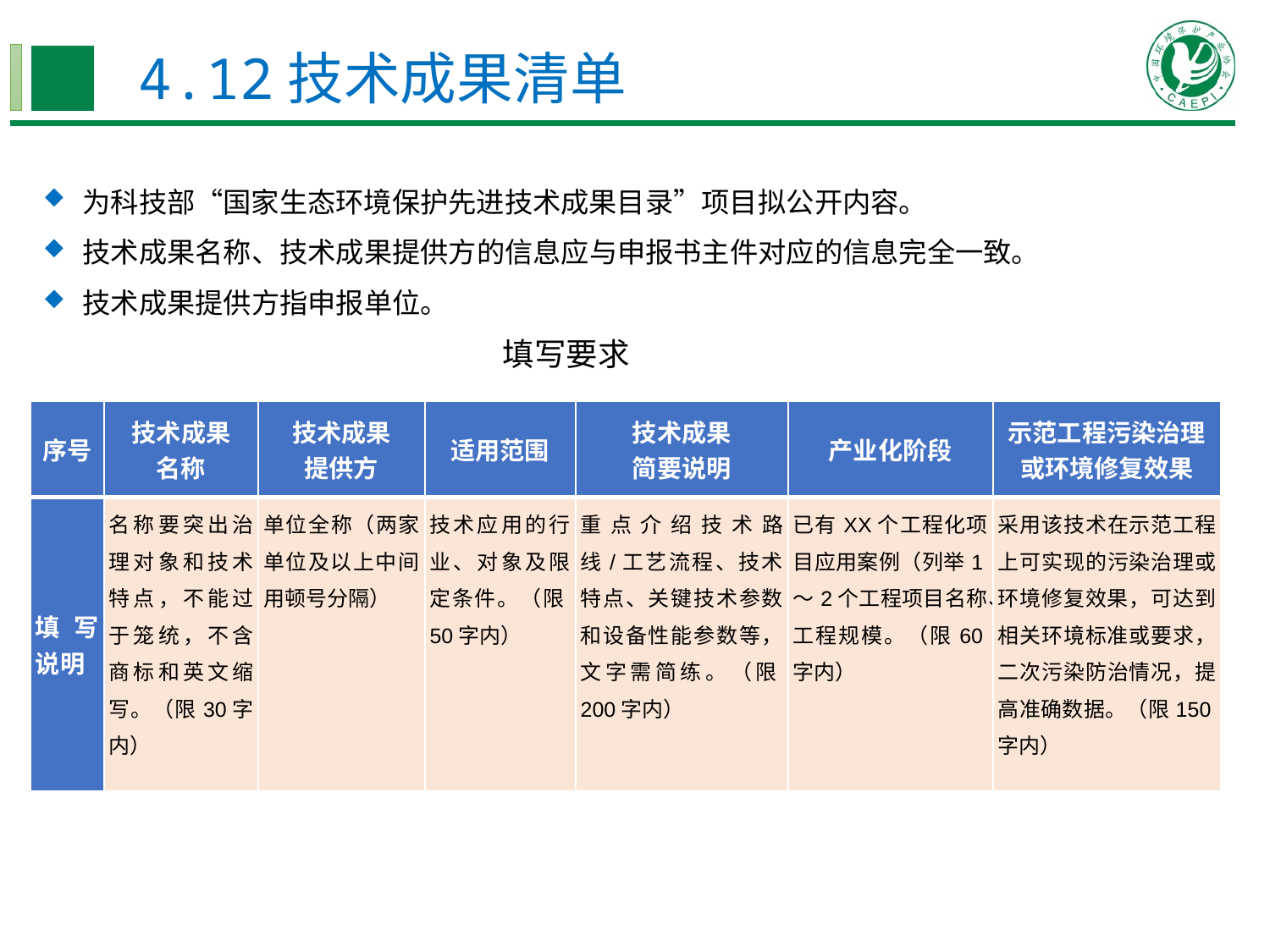

# 4.12技术成果清单
为科技部“国家生态环境保护先进技术成果目录”项目拟公开内容。
技术成果名称、技术成果提供方的信息应与申报书主件对应的信息完全一致。
技术成果提供方指申报单位。
填写要求
| 序号 | 技术成果 名称 | 技术成果 提供方 | 适用范围 | 技术成果 简要说明 | 产业化阶段 | 示范工程污染治理或环境修复效果 |
| --- | --- | --- | --- | --- | --- | --- |
| 填写说明 | 名称要突出治理对象和技术特点，不能过于笼统，不含商标和英文缩写。（限30字内） | 单位全称（两家单位及以上中间用顿号分隔） | 技术应用的行业、对象及限定条件。（限50字内） | 重点介绍技术路线/工艺流程、技术特点、关键技术参数和设备性能参数等，文字需简练。（限200字内） | 已有XX个工程化项目应用案例（列举1～2个工程项目名称、工程规模。（限60字内） | 采用该技术在示范工程上可实现的污染治理或环境修复效果，可达到相关环境标准或要求，二次污染防治情况，提高准确数据。（限150字内） |